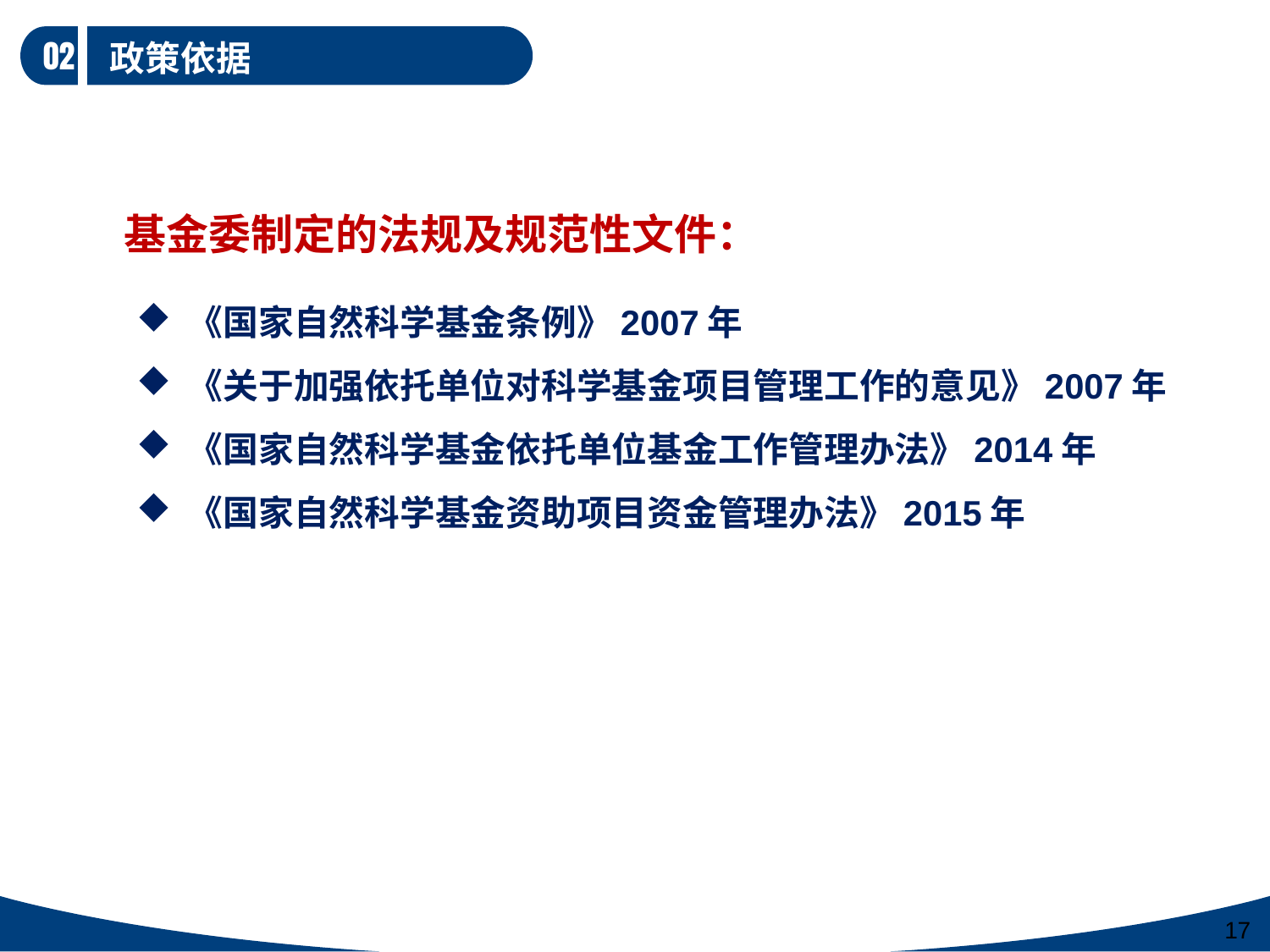

政策依据
02
基金委制定的法规及规范性文件：
《国家自然科学基金条例》2007年
《关于加强依托单位对科学基金项目管理工作的意见》2007年
《国家自然科学基金依托单位基金工作管理办法》2014年
《国家自然科学基金资助项目资金管理办法》2015年

17